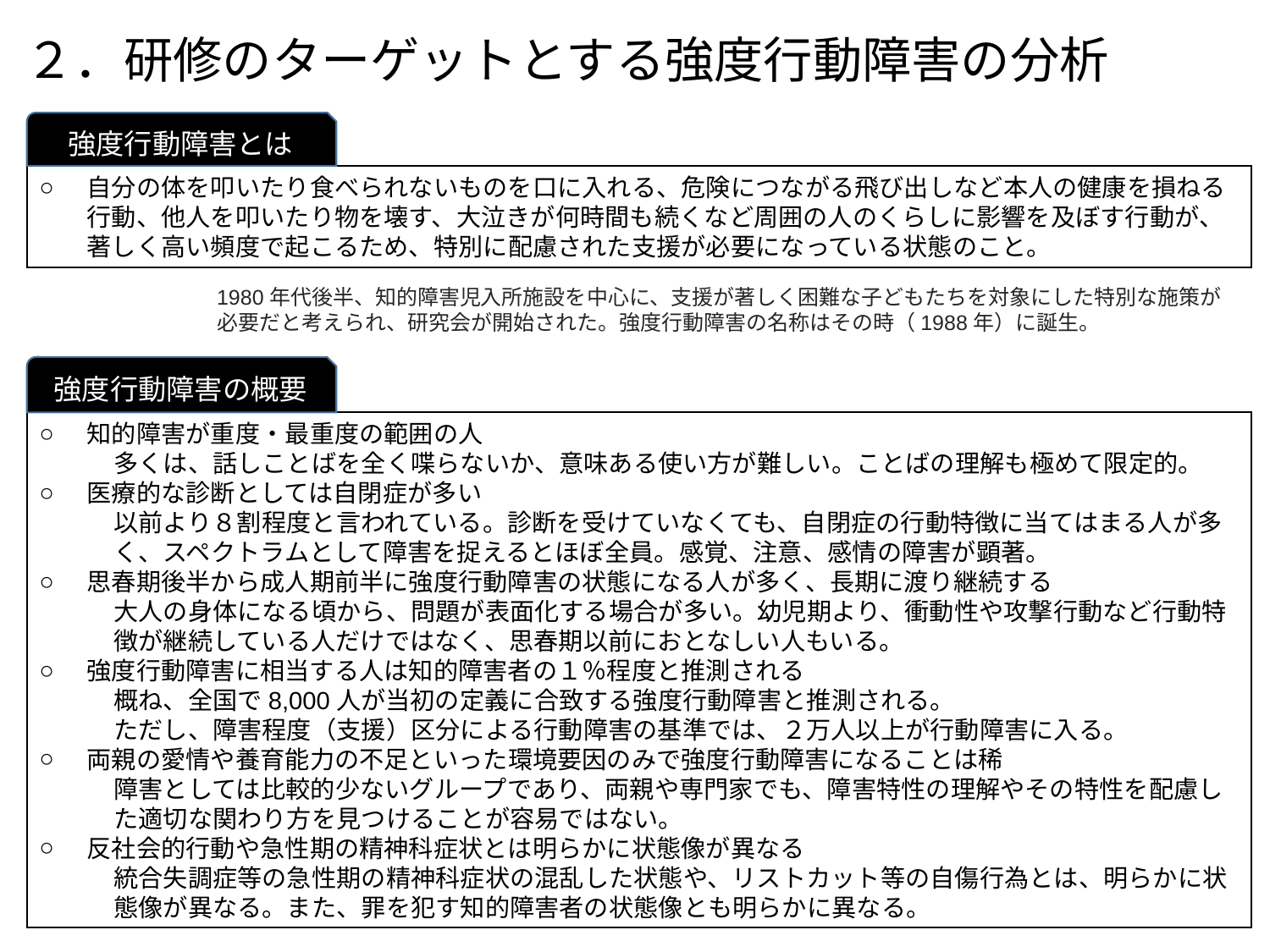

# ２．研修のターゲットとする強度行動障害の分析

強度行動障害とは
自分の体を叩いたり食べられないものを口に入れる、危険につながる飛び出しなど本人の健康を損ねる行動、他人を叩いたり物を壊す、大泣きが何時間も続くなど周囲の人のくらしに影響を及ぼす行動が、著しく高い頻度で起こるため、特別に配慮された支援が必要になっている状態のこと。
1980年代後半、知的障害児入所施設を中心に、支援が著しく困難な子どもたちを対象にした特別な施策が必要だと考えられ、研究会が開始された。強度行動障害の名称はその時（1988年）に誕生。
強度行動障害の概要
知的障害が重度・最重度の範囲の人
多くは、話しことばを全く喋らないか、意味ある使い方が難しい。ことばの理解も極めて限定的。
医療的な診断としては自閉症が多い
以前より８割程度と言われている。診断を受けていなくても、自閉症の行動特徴に当てはまる人が多く、スペクトラムとして障害を捉えるとほぼ全員。感覚、注意、感情の障害が顕著。
思春期後半から成人期前半に強度行動障害の状態になる人が多く、長期に渡り継続する
大人の身体になる頃から、問題が表面化する場合が多い。幼児期より、衝動性や攻撃行動など行動特徴が継続している人だけではなく、思春期以前におとなしい人もいる。
強度行動障害に相当する人は知的障害者の１％程度と推測される
概ね、全国で8,000人が当初の定義に合致する強度行動障害と推測される。
ただし、障害程度（支援）区分による行動障害の基準では、２万人以上が行動障害に入る。
両親の愛情や養育能力の不足といった環境要因のみで強度行動障害になることは稀
障害としては比較的少ないグループであり、両親や専門家でも、障害特性の理解やその特性を配慮した適切な関わり方を見つけることが容易ではない。
反社会的行動や急性期の精神科症状とは明らかに状態像が異なる
統合失調症等の急性期の精神科症状の混乱した状態や、リストカット等の自傷行為とは、明らかに状態像が異なる。また、罪を犯す知的障害者の状態像とも明らかに異なる。